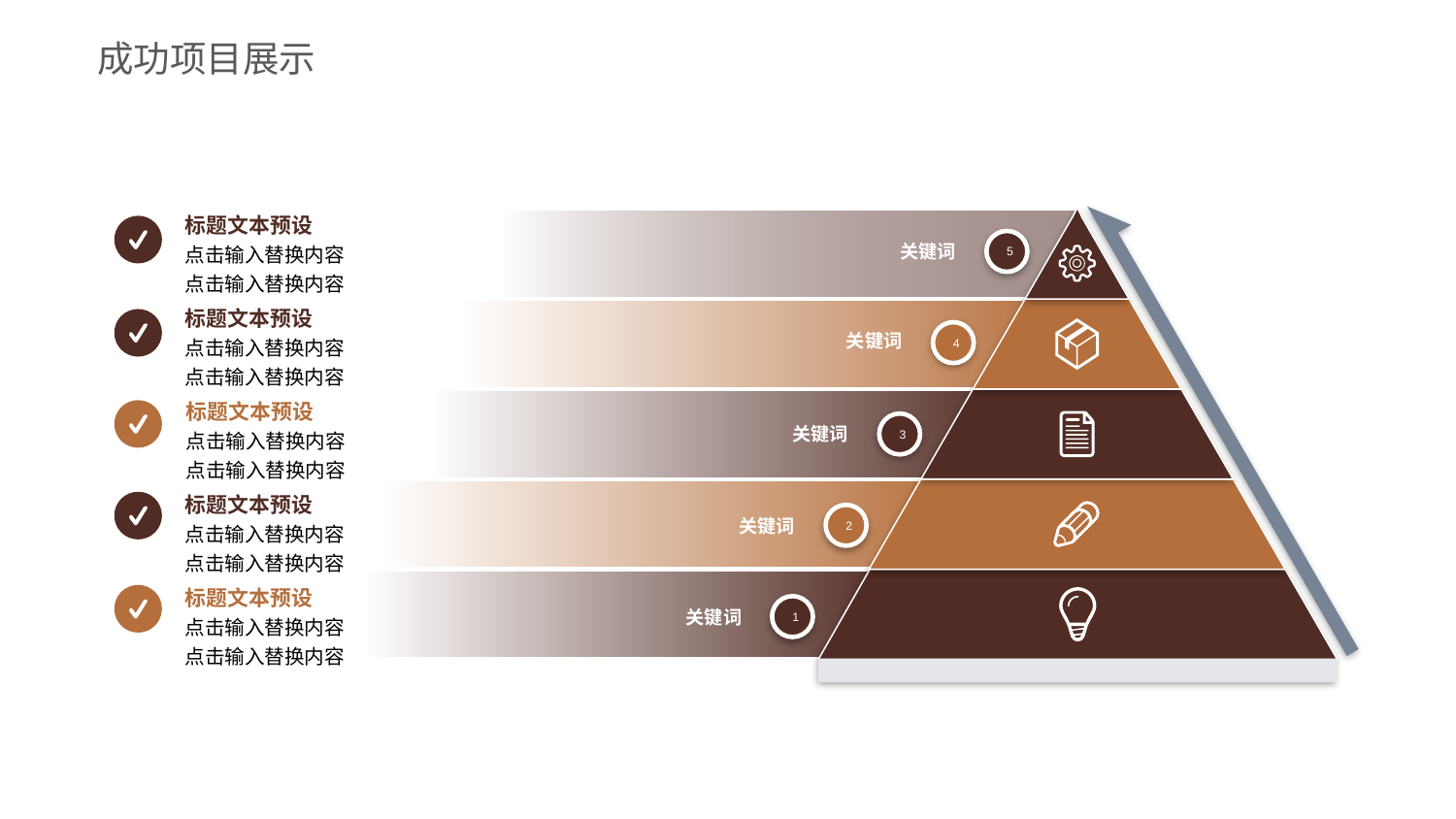

成功项目展示

5
关键词

关键词
4

3
关键词

2
关键词

1
关键词

标题文本预设
点击输入替换内容
点击输入替换内容

标题文本预设
点击输入替换内容
点击输入替换内容

标题文本预设
点击输入替换内容
点击输入替换内容

标题文本预设
点击输入替换内容
点击输入替换内容

标题文本预设
点击输入替换内容
点击输入替换内容